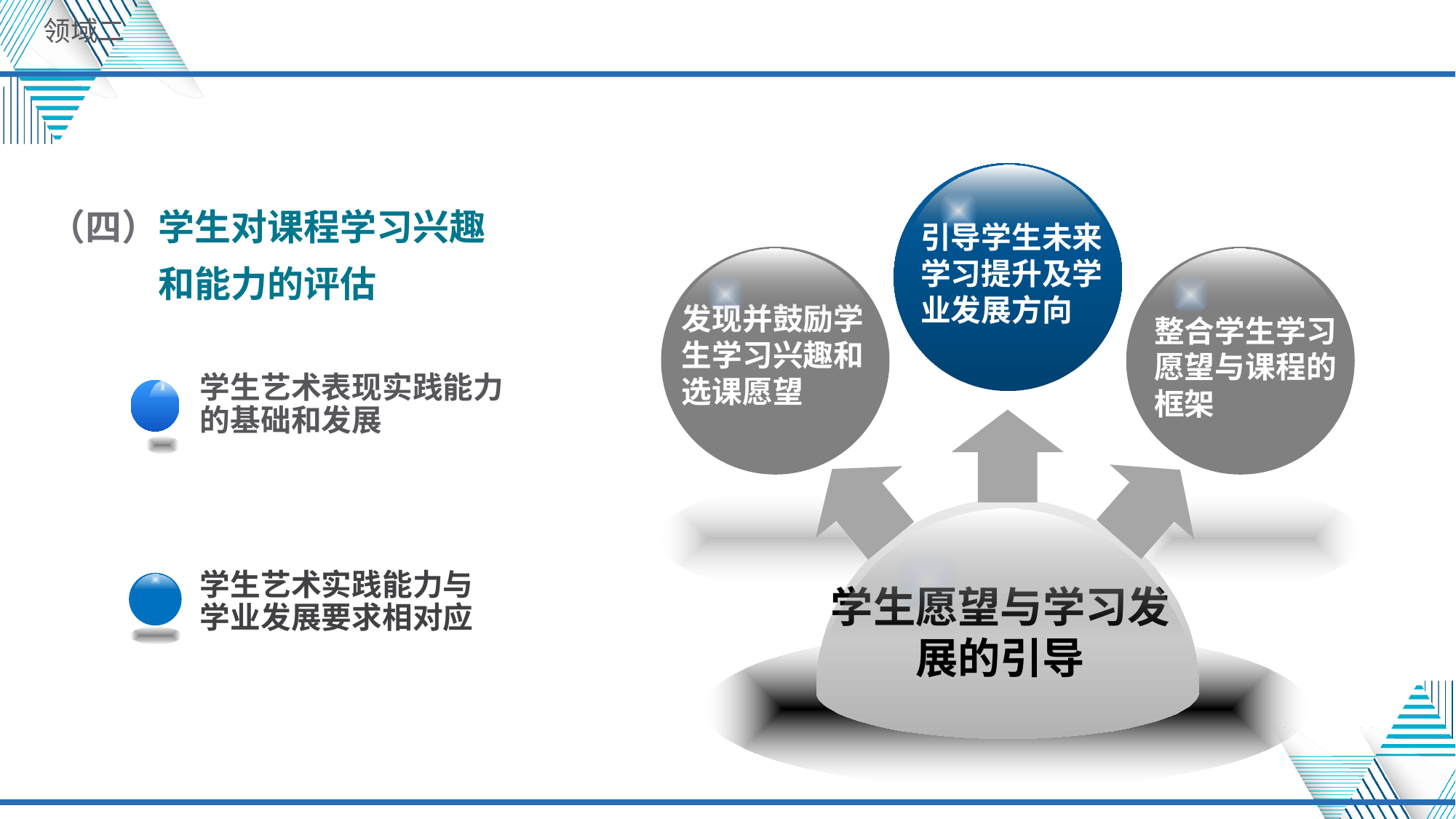

领域二

引导学生未来学习提升及学业发展方向
（四）学生对课程学习兴趣和能力的评估

发现并鼓励学生学习兴趣和选课愿望

整合学生学习愿望与课程的框架
学生艺术表现实践能力的基础和发展

学生愿望与学习发展的引导

学生艺术实践能力与学业发展要求相对应